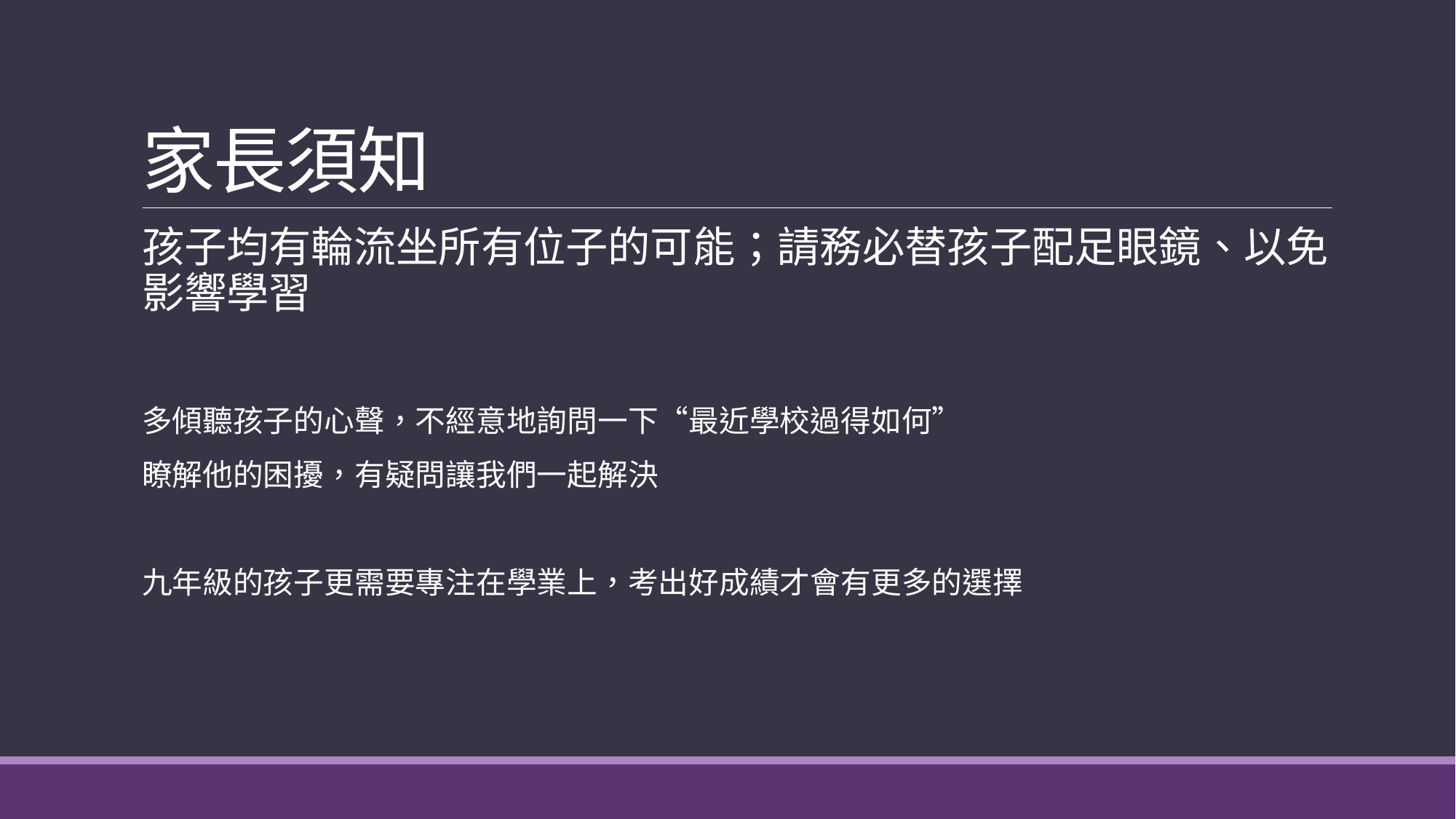

# 家長須知
孩子均有輪流坐所有位子的可能；請務必替孩子配足眼鏡、以免影響學習

多傾聽孩子的心聲，不經意地詢問一下“最近學校過得如何”
瞭解他的困擾，有疑問讓我們一起解決

九年級的孩子更需要專注在學業上，考出好成績才會有更多的選擇